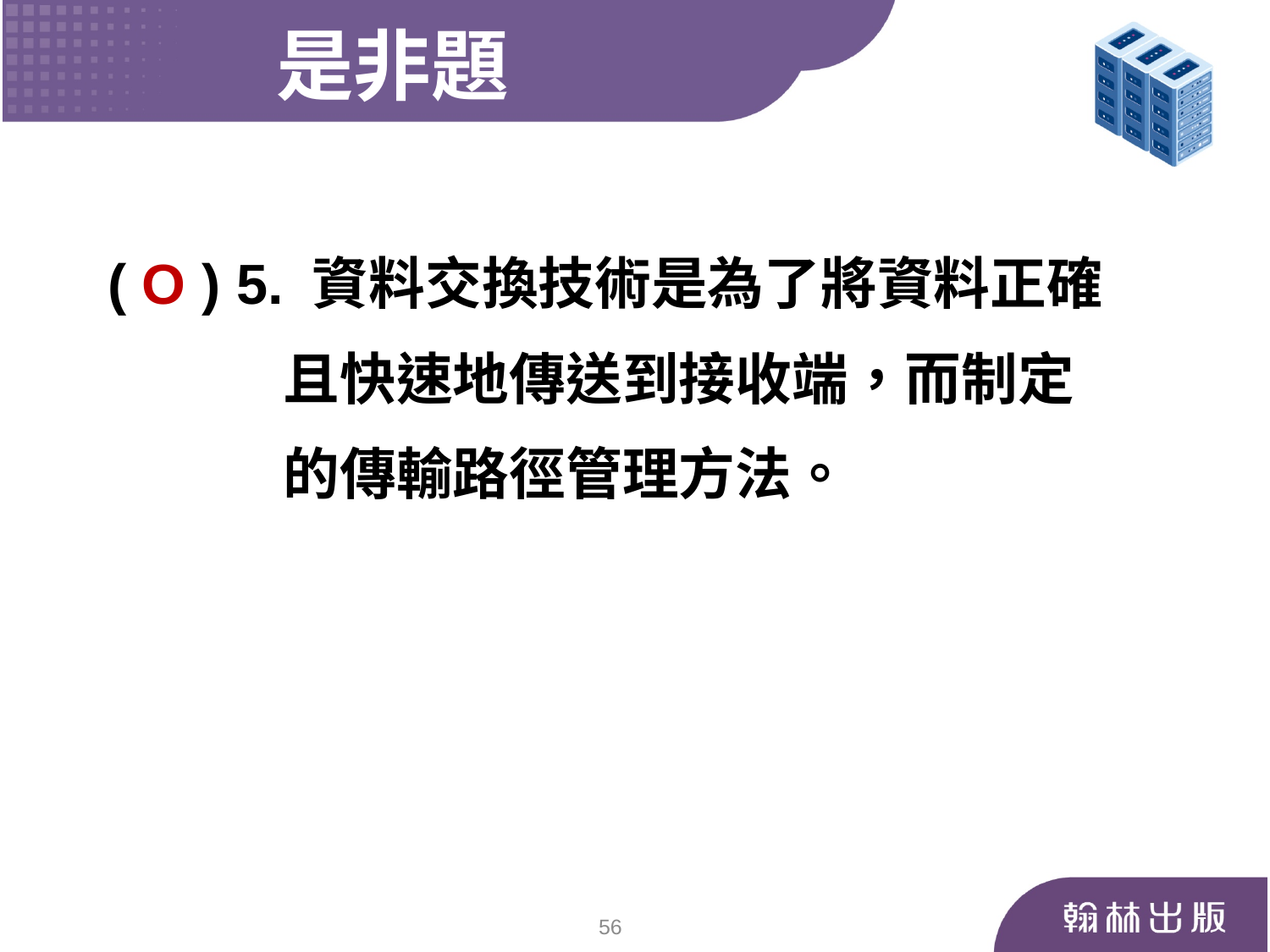

是非題
  ( O ) 5. 資料交換技術是為了將資料正確
               且快速地傳送到接收端，而制定
               的傳輸路徑管理方法。
56